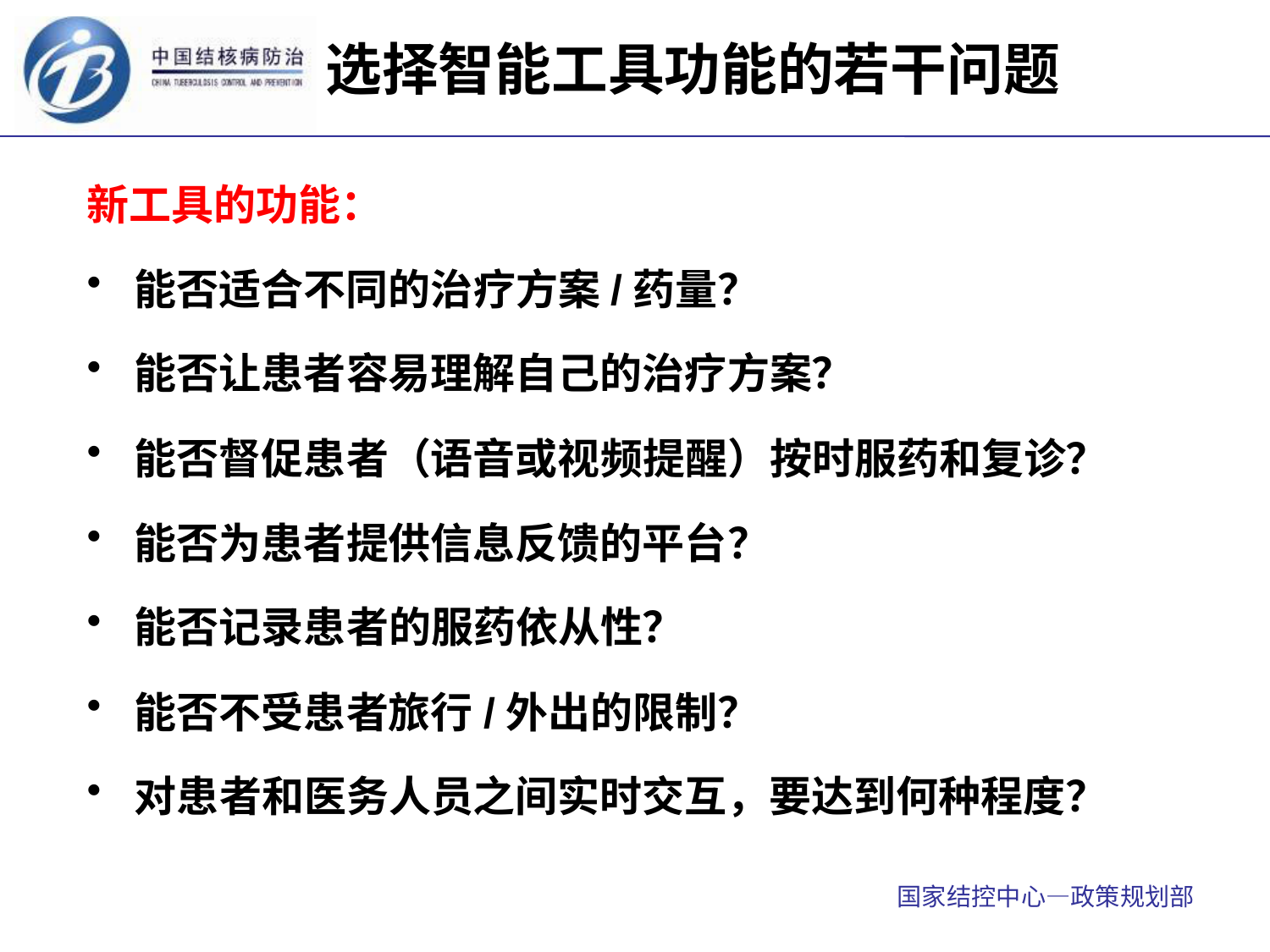

选择智能工具功能的若干问题
新工具的功能：
能否适合不同的治疗方案/药量？
能否让患者容易理解自己的治疗方案？
能否督促患者（语音或视频提醒）按时服药和复诊？
能否为患者提供信息反馈的平台？
能否记录患者的服药依从性？
能否不受患者旅行/外出的限制？
对患者和医务人员之间实时交互，要达到何种程度？